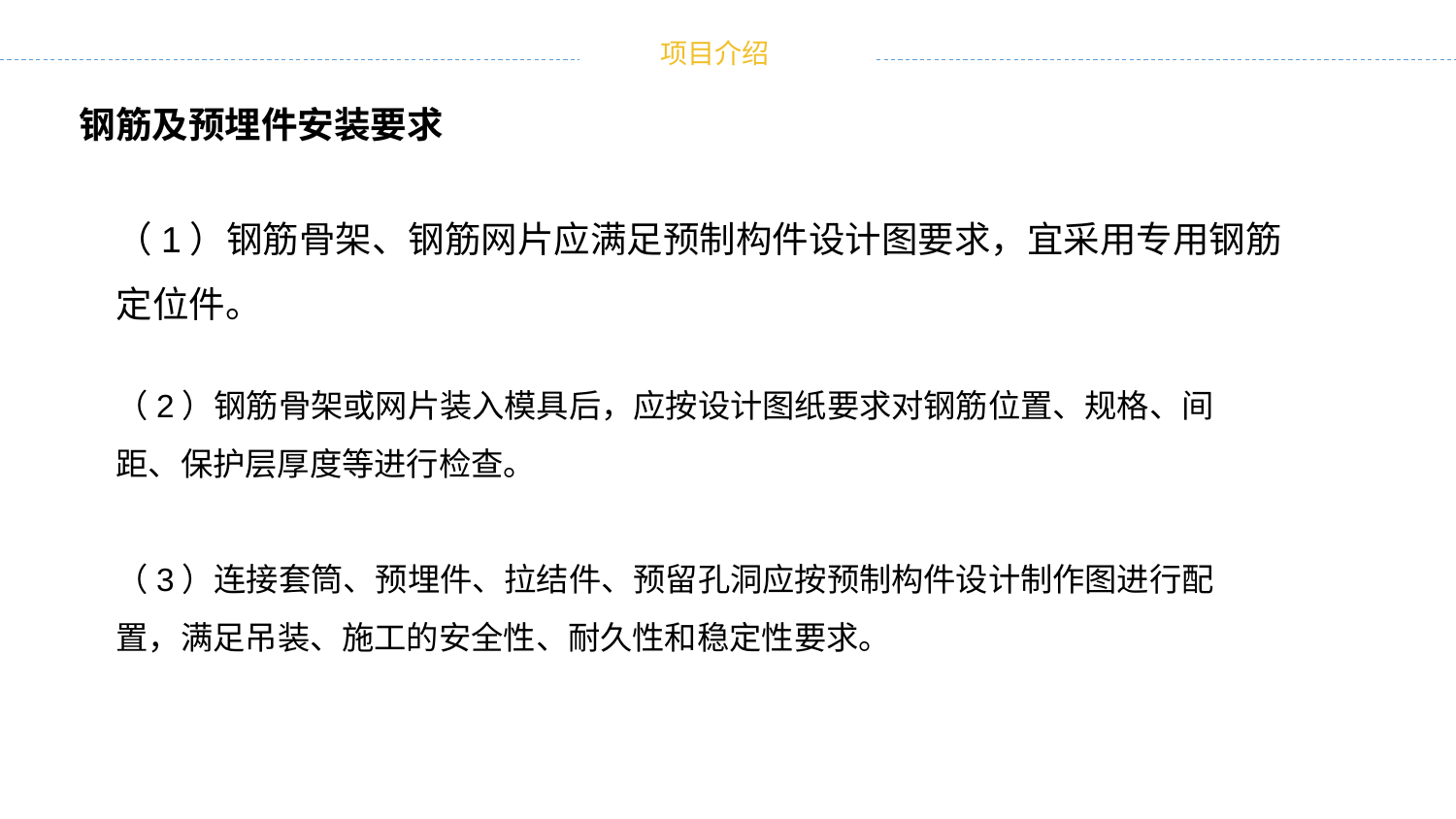

钢筋及预埋件安装要求
（1）钢筋骨架、钢筋网片应满足预制构件设计图要求，宜采用专用钢筋定位件。
（2）钢筋骨架或网片装入模具后，应按设计图纸要求对钢筋位置、规格、间距、保护层厚度等进行检查。

（3）连接套筒、预埋件、拉结件、预留孔洞应按预制构件设计制作图进行配置，满足吊装、施工的安全性、耐久性和稳定性要求。